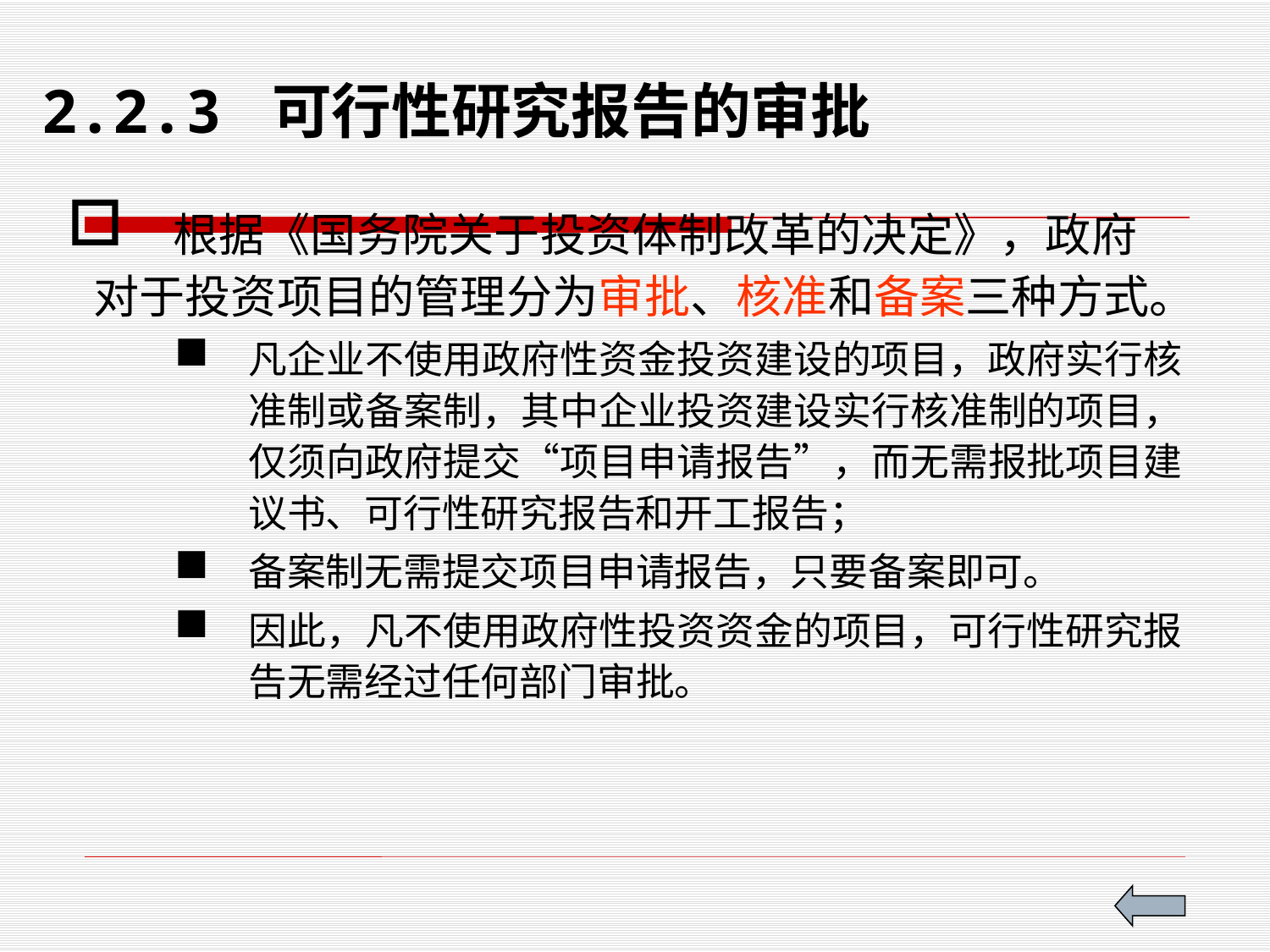

# 2.2.3 可行性研究报告的审批
   根据《国务院关于投资体制改革的决定》，政府对于投资项目的管理分为审批、核准和备案三种方式。
凡企业不使用政府性资金投资建设的项目，政府实行核准制或备案制，其中企业投资建设实行核准制的项目，仅须向政府提交“项目申请报告”，而无需报批项目建议书、可行性研究报告和开工报告；
备案制无需提交项目申请报告，只要备案即可。
因此，凡不使用政府性投资资金的项目，可行性研究报告无需经过任何部门审批。